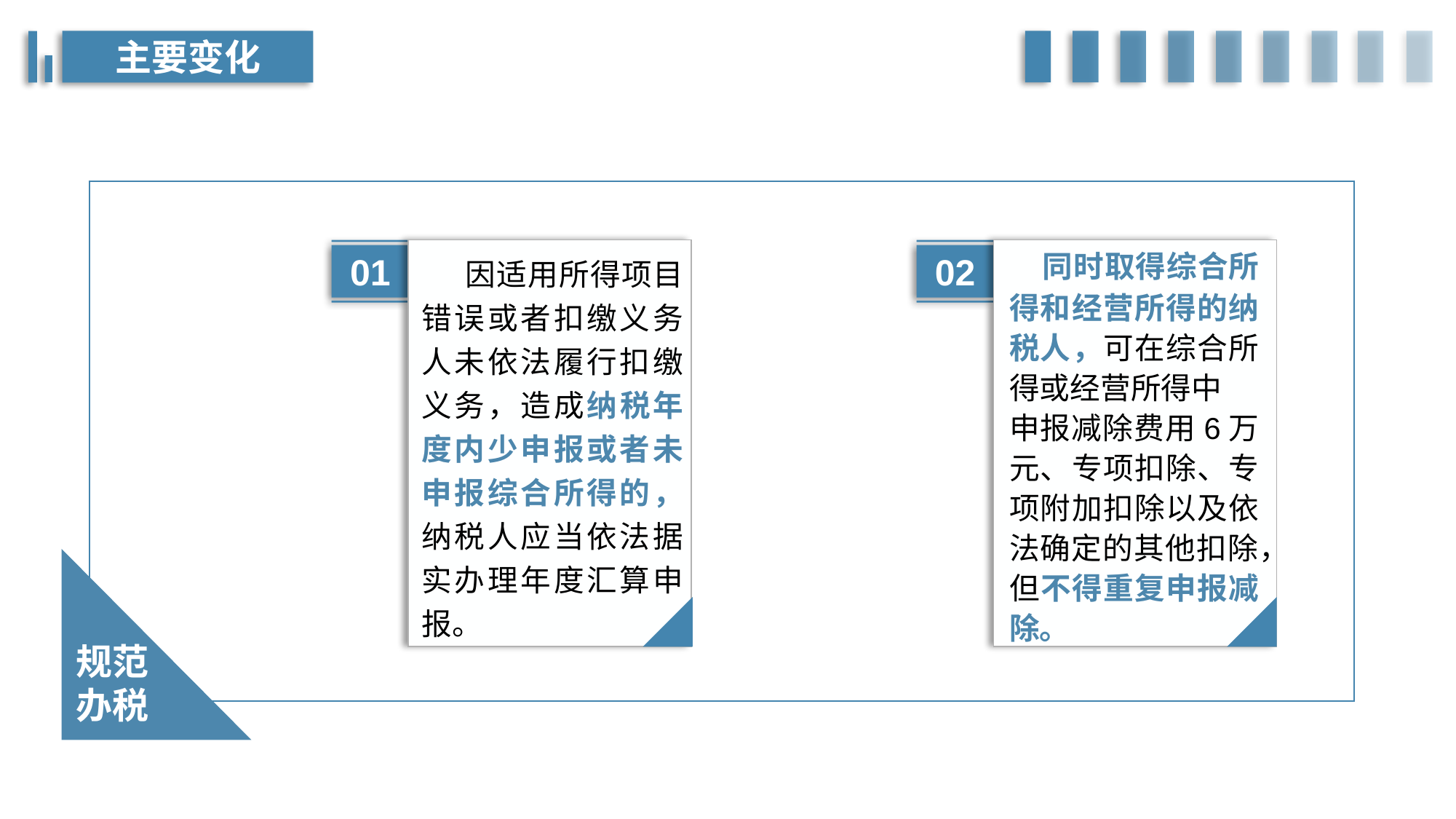

主要变化

   同时取得综合所得和经营所得的纳税人，可在综合所得或经营所得中
申报减除费用6万元、专项扣除、专项附加扣除以及依法确定的其他扣除，但不得重复申报减除。
    因适用所得项目错误或者扣缴义务人未依法履行扣缴义务，造成纳税年度内少申报或者未申报综合所得的，纳税人应当依法据实办理年度汇算申报。
01

02

规范
办税